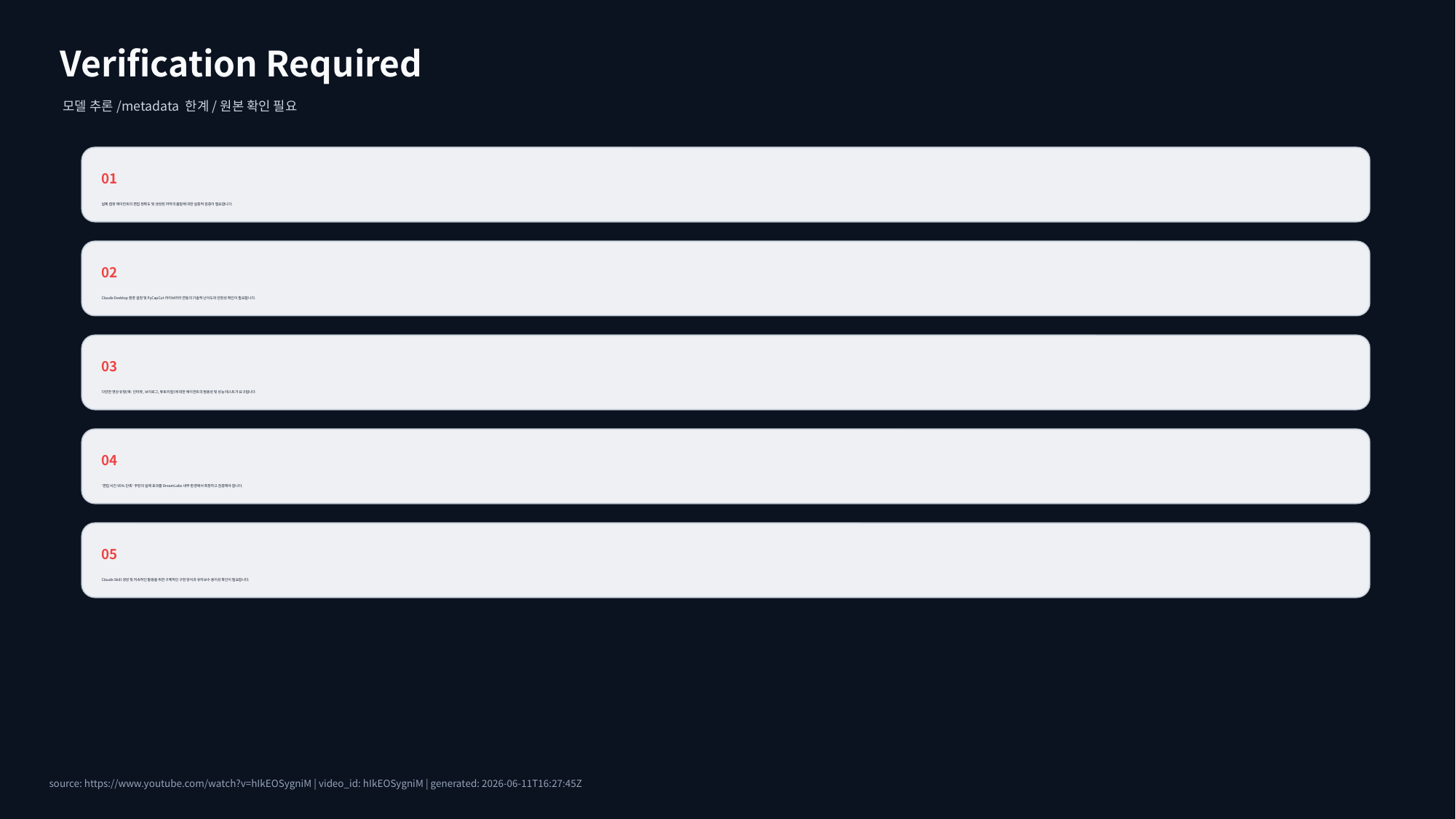

Verification Required
모델 추론/metadata 한계/원본 확인 필요

01
실제 캡컷 에이전트의 편집 정확도 및 생성된 자막의 품질에 대한 실증적 검증이 필요합니다.

02
Claude Desktop 환경 설정 및 PyCapCut 라이브러리 연동의 기술적 난이도와 안정성 확인이 필요합니다.

03
다양한 영상 유형(예: 인터뷰, 브이로그, 튜토리얼)에 대한 에이전트의 범용성 및 성능 테스트가 요구됩니다.

04
'편집 시간 95% 단축' 주장의 실제 효과를 DreamLabs 내부 환경에서 측정하고 검증해야 합니다.

05
Claude Skill 생성 및 지속적인 활용을 위한 구체적인 구현 방식과 유지보수 용이성 확인이 필요합니다.
source: https://www.youtube.com/watch?v=hIkEOSygniM | video_id: hIkEOSygniM | generated: 2026-06-11T16:27:45Z